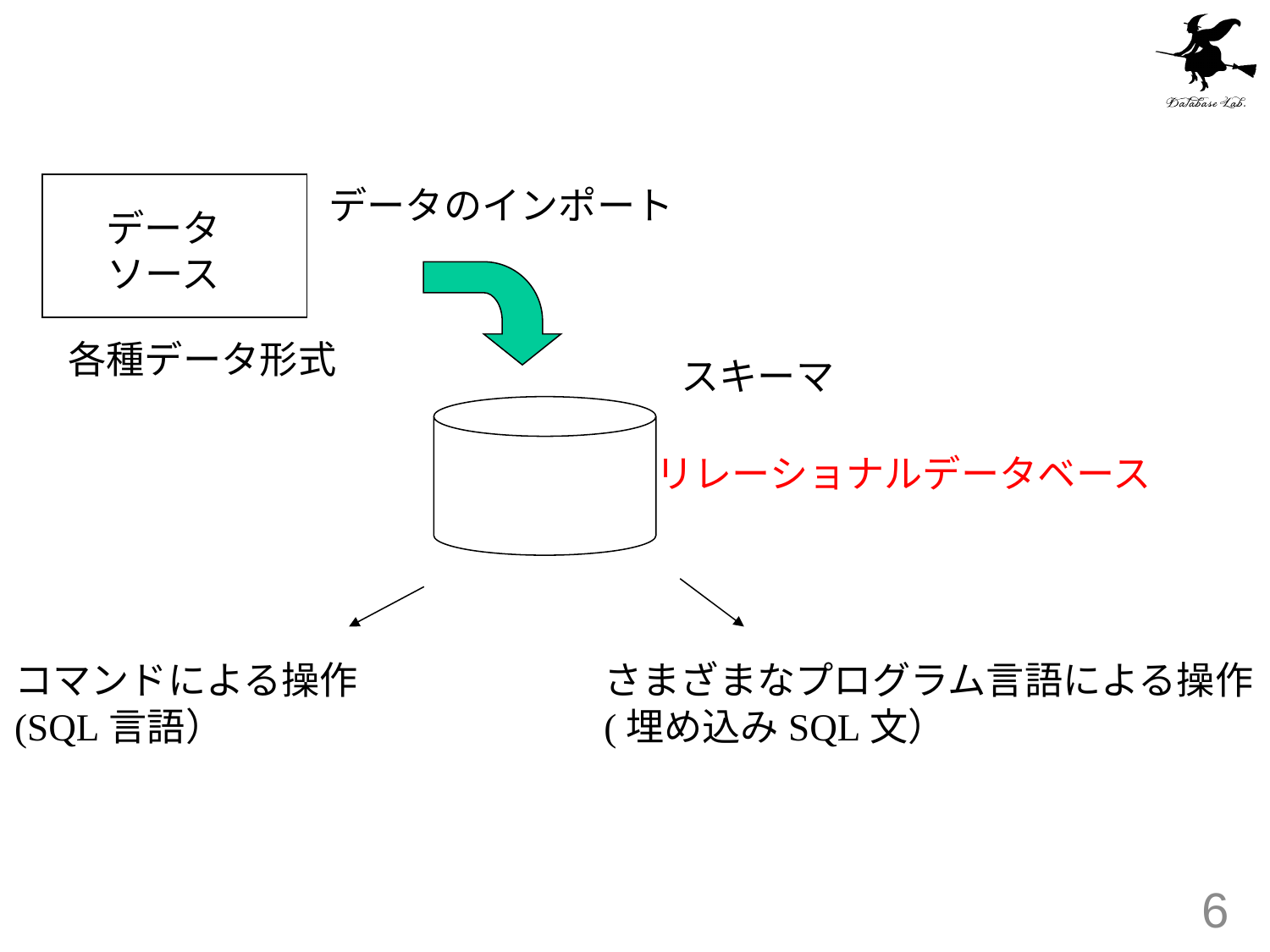

#

データのインポート
データ
ソース

各種データ形式
スキーマ

リレーショナルデータベース

コマンドによる操作
(SQL言語）
さまざまなプログラム言語による操作
(埋め込みSQL文）
6